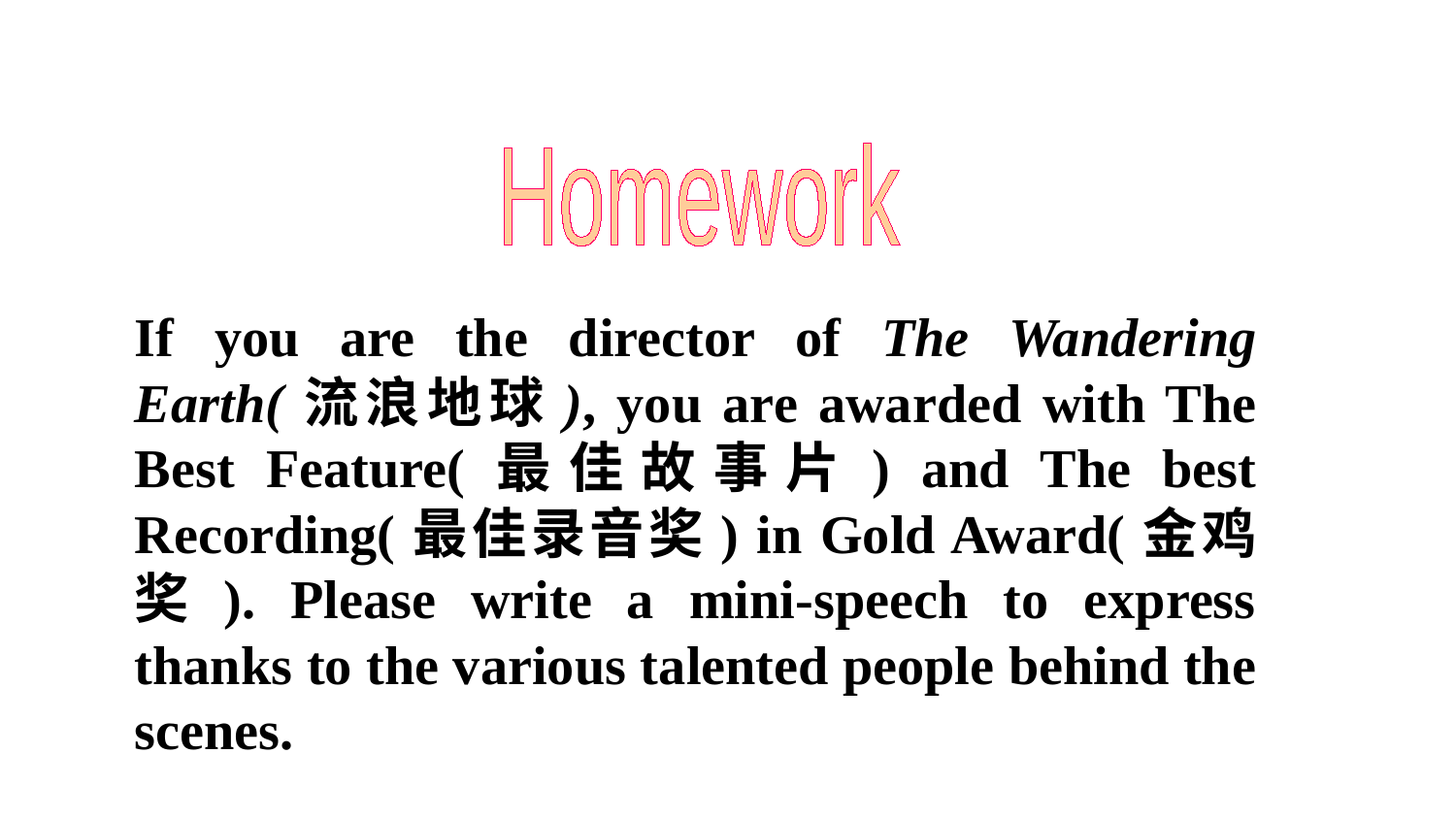

Homework
If you are the director of The Wandering Earth(流浪地球), you are awarded with The Best Feature(最佳故事片) and The best Recording(最佳录音奖) in Gold Award(金鸡奖). Please write a mini-speech to express thanks to the various talented people behind the scenes.